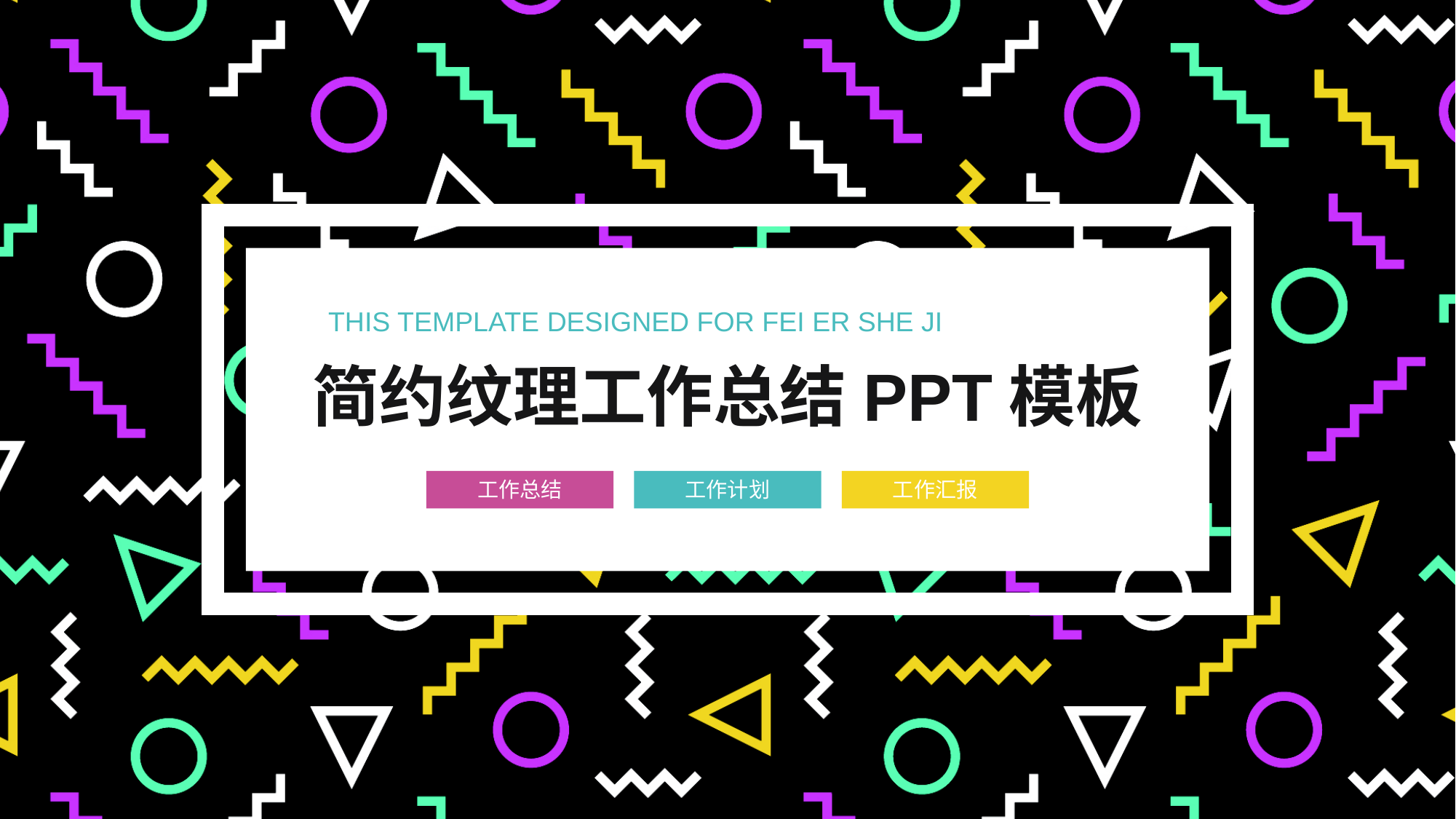

THIS TEMPLATE DESIGNED FOR FEI ER SHE JI
简约纹理工作总结PPT模板

工作总结
工作计划
工作汇报